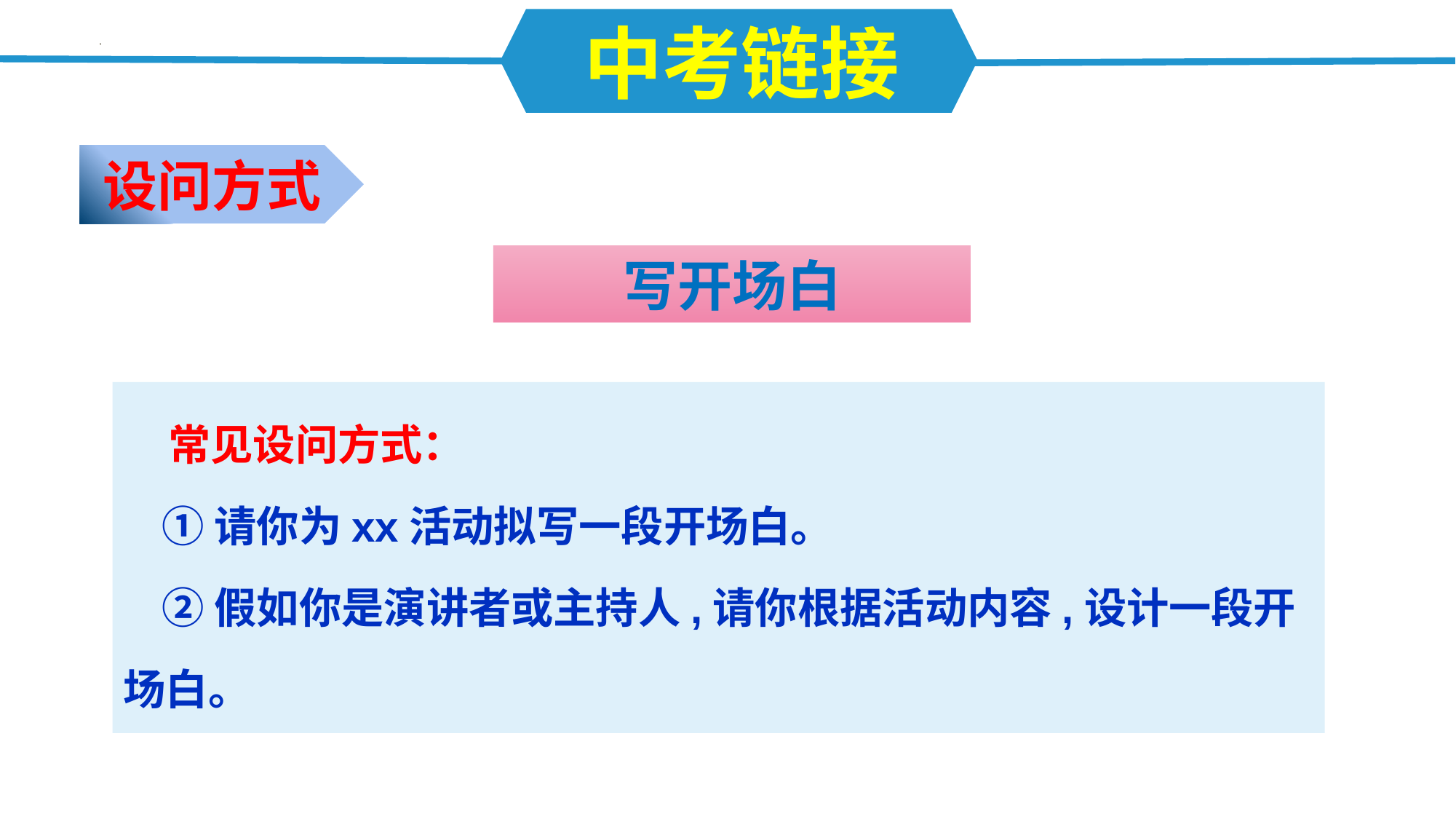

中考链接

设问方式
写开场白
    常见设问方式：
    ①请你为xx活动拟写一段开场白。
    ②假如你是演讲者或主持人,请你根据活动内容,设计一段开场白。